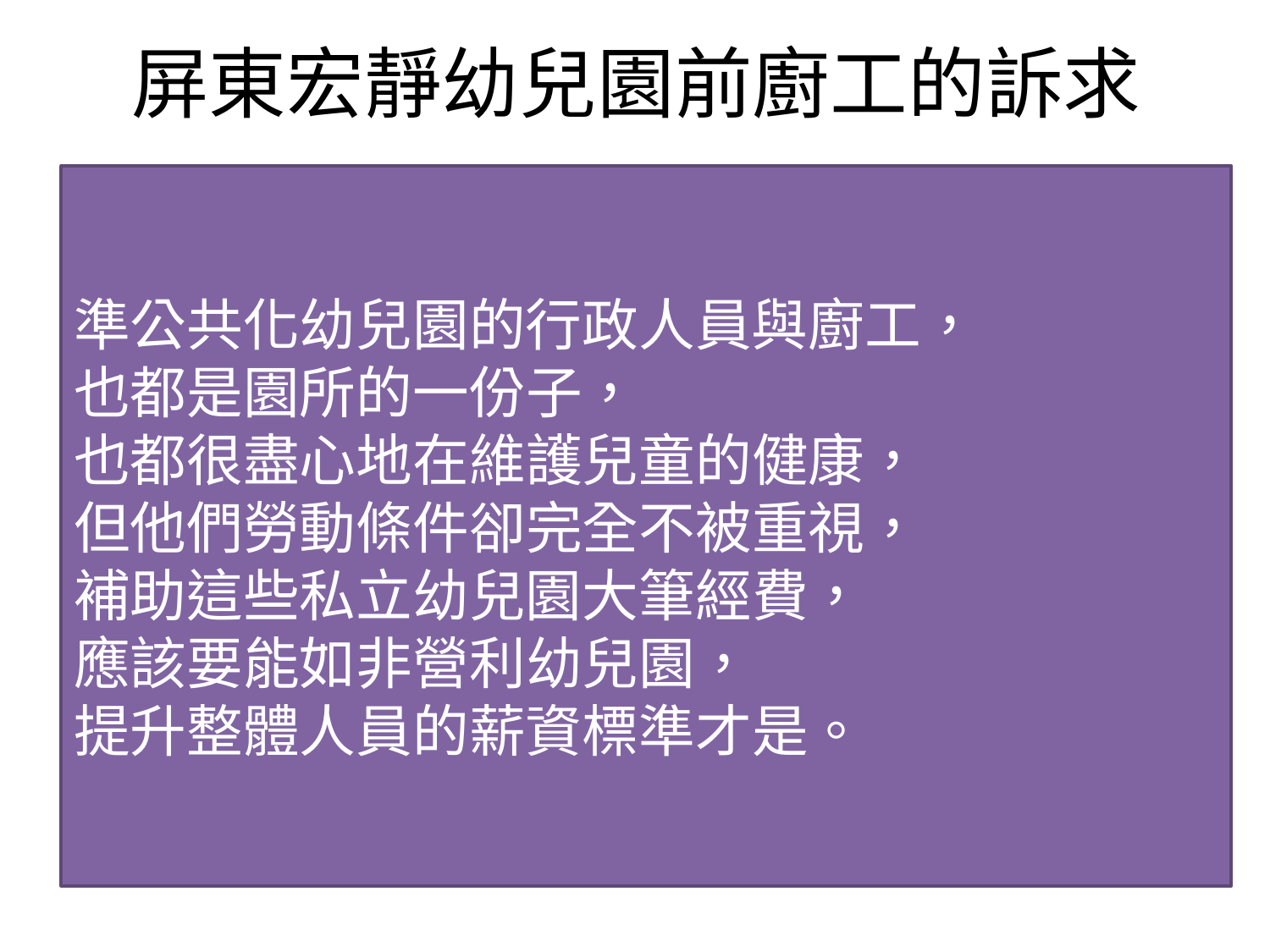

# 屏東宏靜幼兒園前廚工的訴求
準公共化幼兒園的行政人員與廚工，
也都是園所的一份子，
也都很盡心地在維護兒童的健康，
但他們勞動條件卻完全不被重視，
補助這些私立幼兒園大筆經費，
應該要能如非營利幼兒園，
提升整體人員的薪資標準才是。